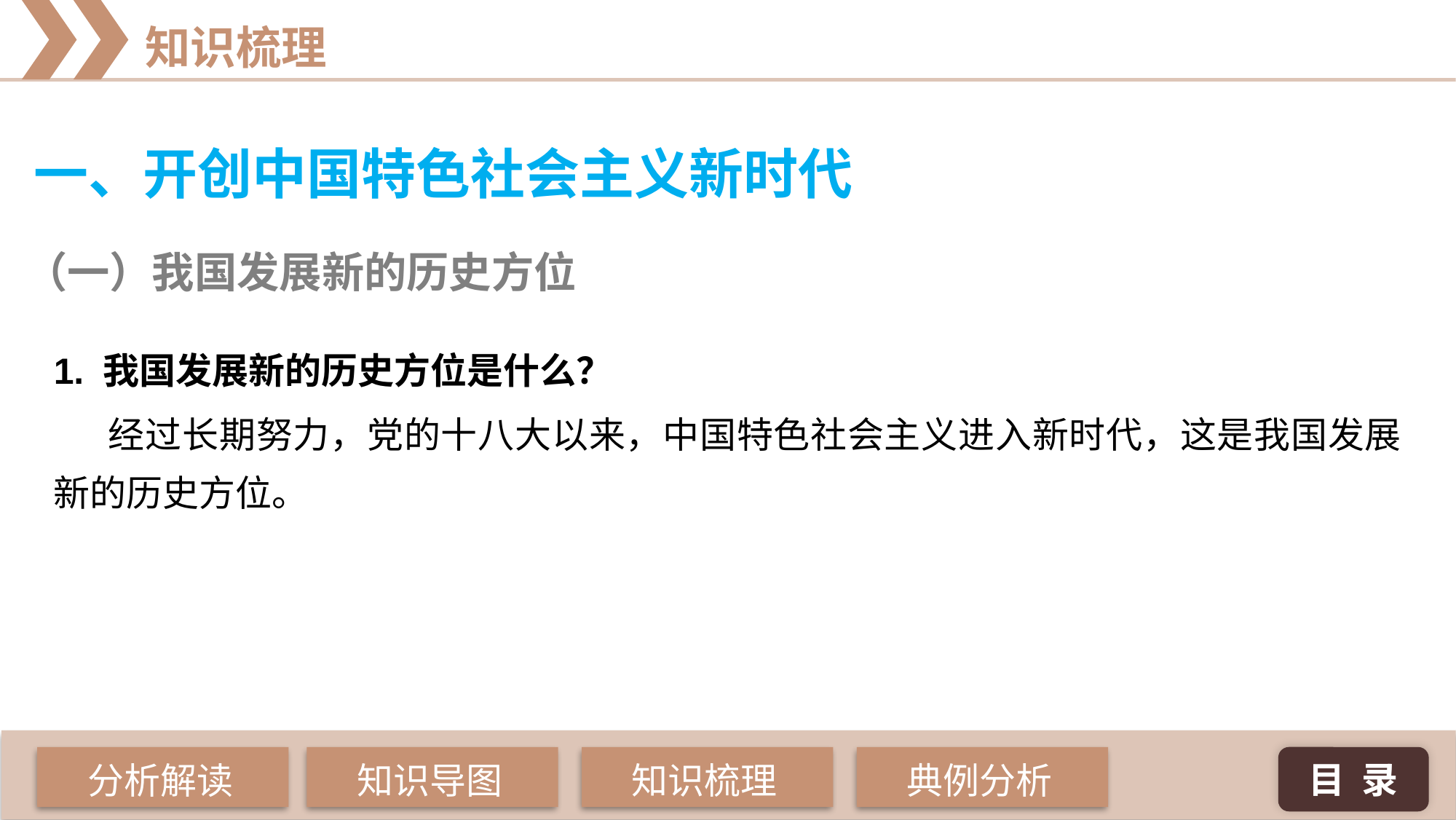

一、开创中国特色社会主义新时代
（一）我国发展新的历史方位
1. 我国发展新的历史方位是什么？
经过长期努力，党的十八大以来，中国特色社会主义进入新时代，这是我国发展新的历史方位。